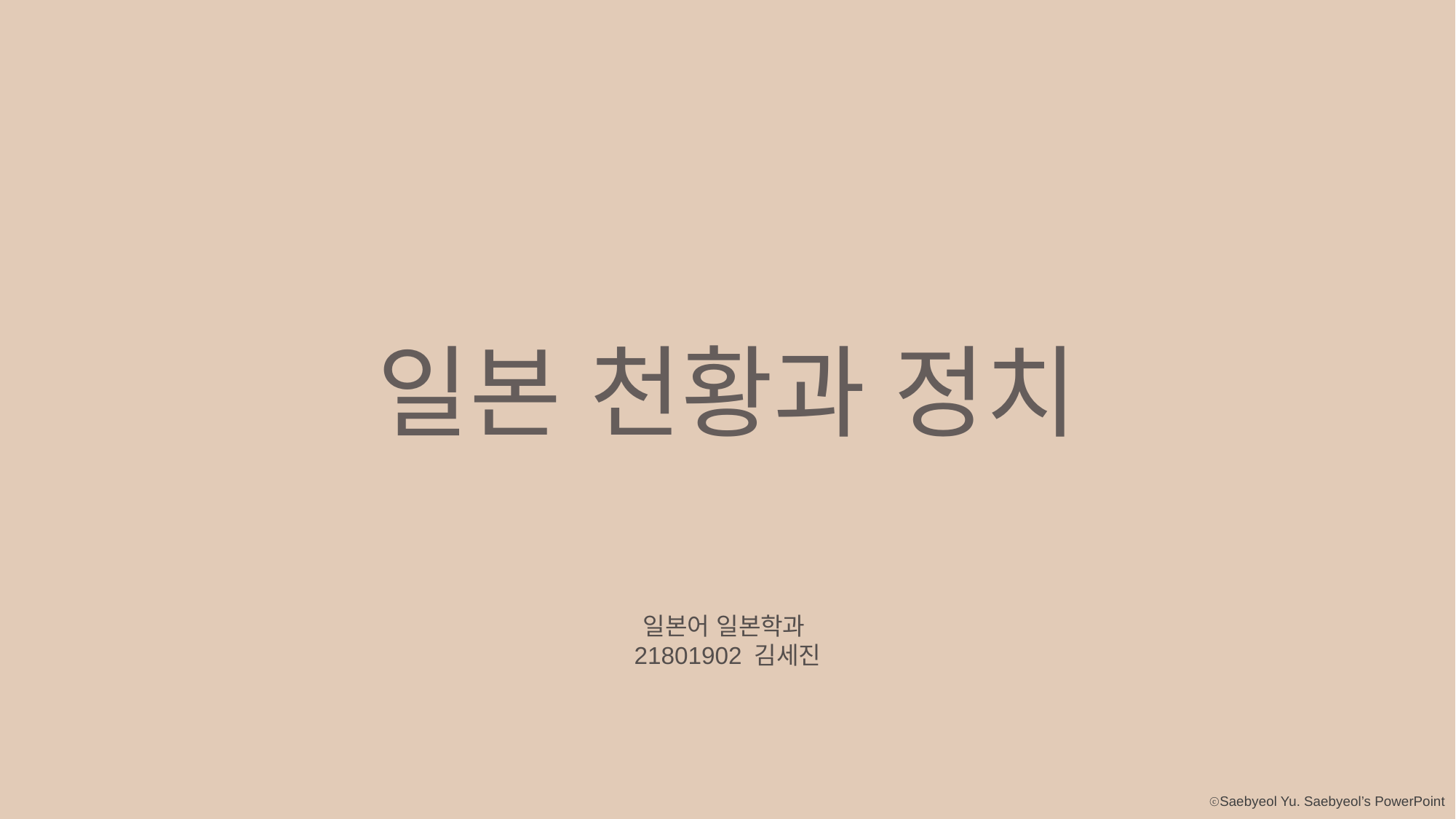

일본 천황과 정치
일본어 일본학과
21801902 김세진